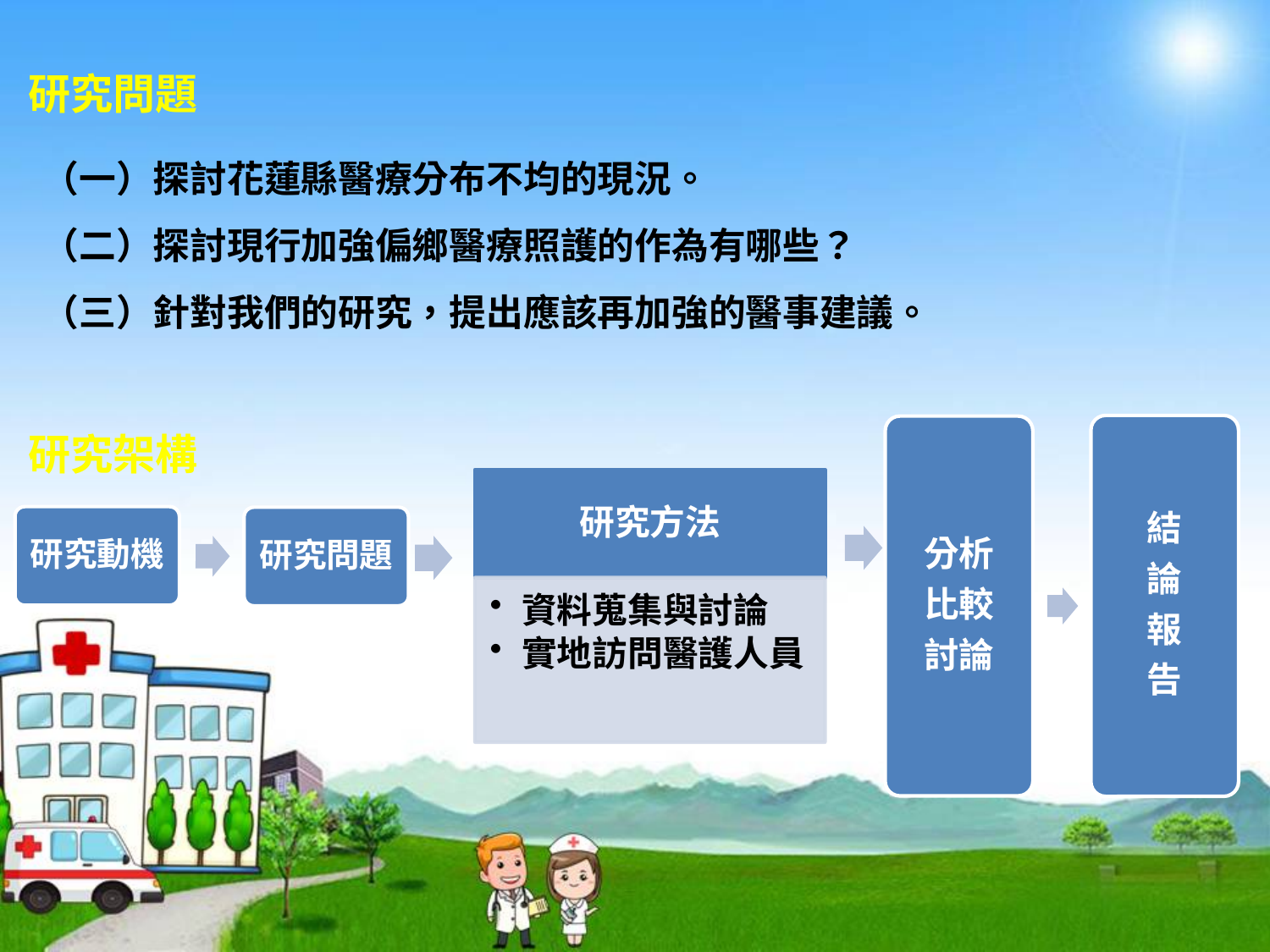

研究問題
（一）探討花蓮縣醫療分布不均的現況。
（二）探討現行加強偏鄉醫療照護的作為有哪些？
（三）針對我們的研究，提出應該再加強的醫事建議。
研究架構
分析
比較
討論

結
論
報
告
研究動機

研究問題
研究方法
資料蒐集與討論
實地訪問醫護人員